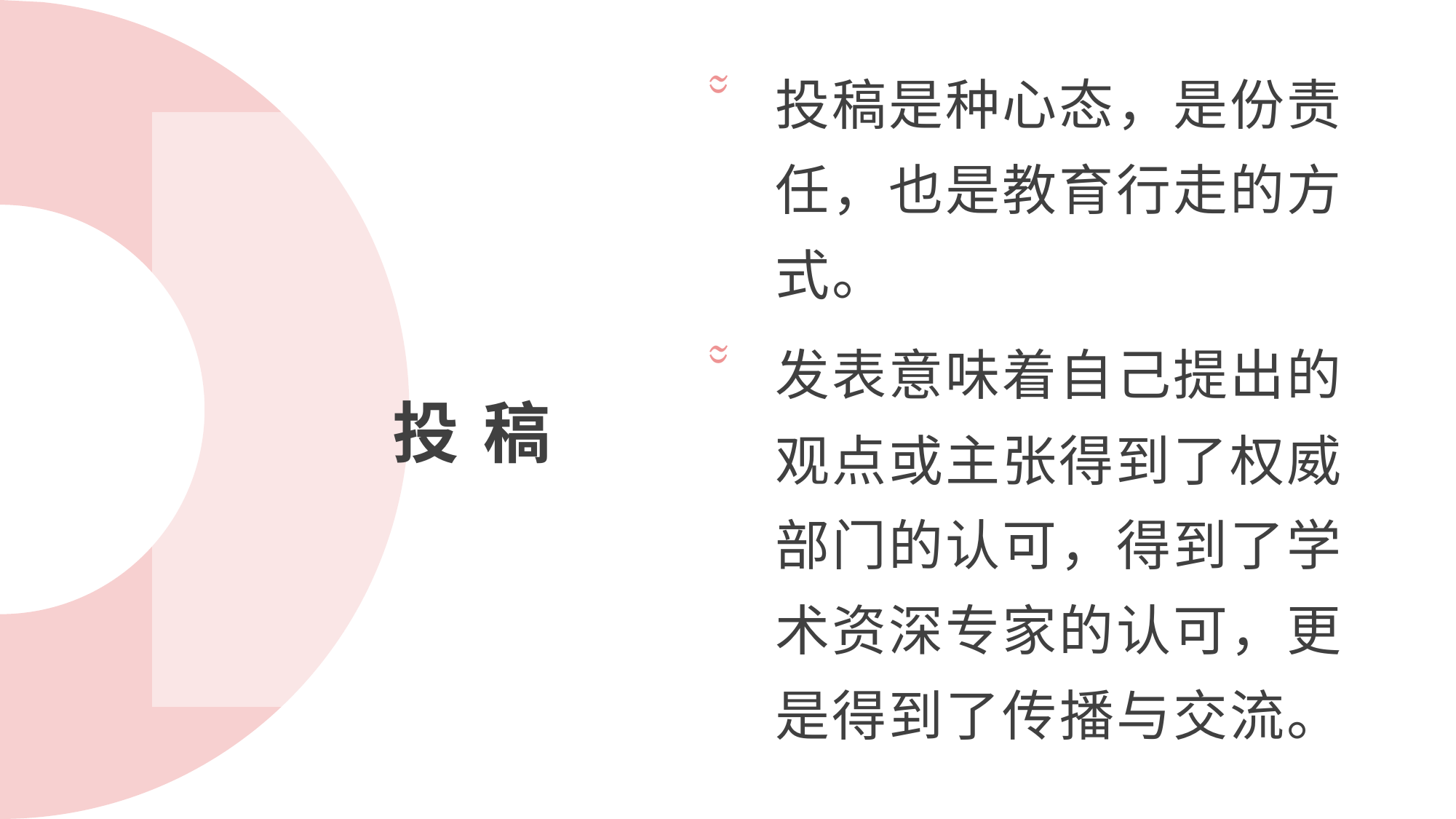

投稿是种心态，是份责任，也是教育行走的方式。
发表意味着自己提出的观点或主张得到了权威部门的认可，得到了学术资深专家的认可，更是得到了传播与交流。

      投 稿